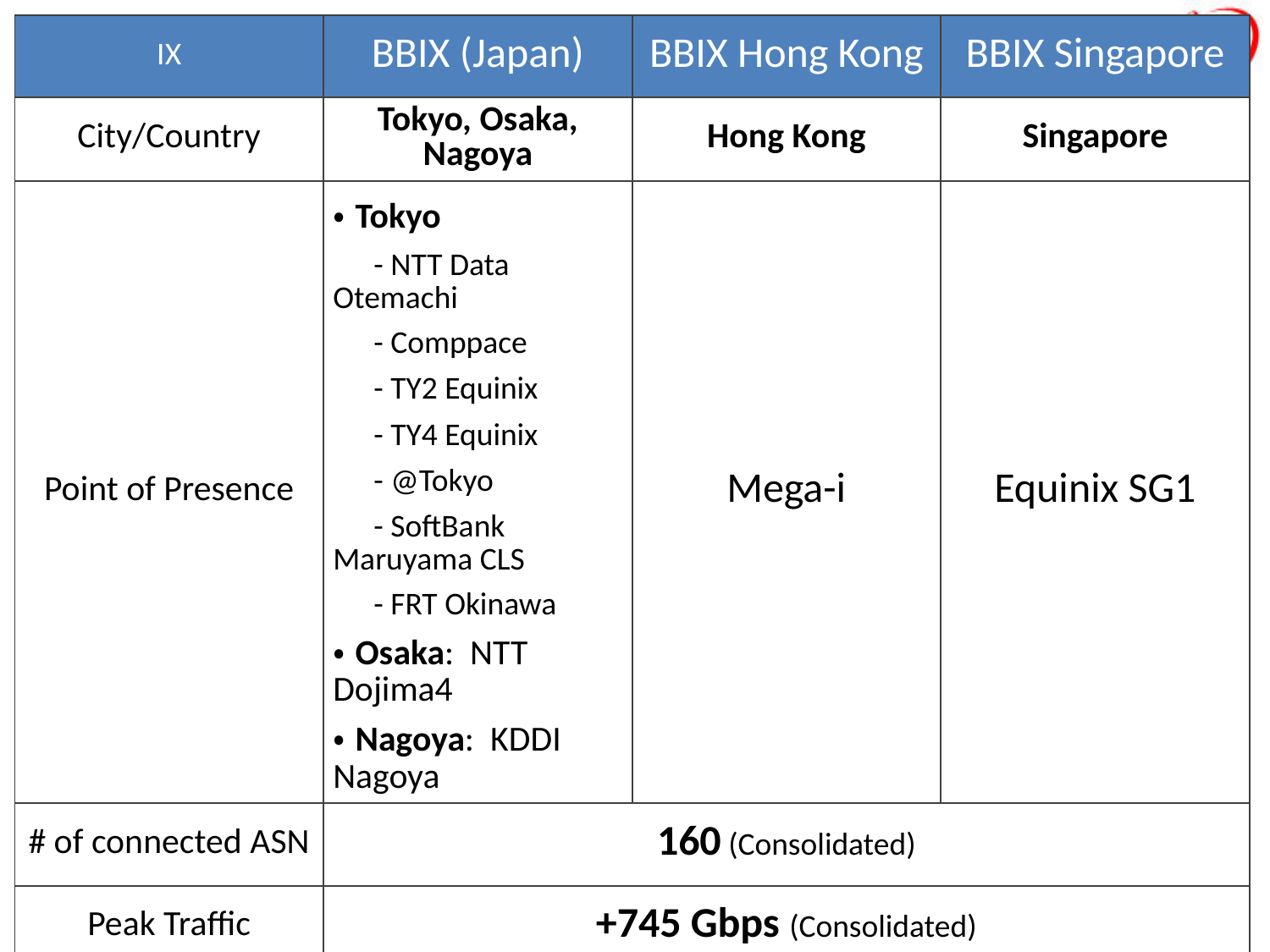

| IX | BBIX (Japan) | BBIX Hong Kong | BBIX Singapore |
| --- | --- | --- | --- |
| City/Country | Tokyo, Osaka, Nagoya | Hong Kong | Singapore |
| Point of Presence | ・Tokyo 　- NTT Data Otemachi 　- Comppace 　- TY2 Equinix 　- TY4 Equinix 　- @Tokyo 　- SoftBank Maruyama CLS 　- FRT Okinawa ・Osaka: NTT Dojima4 ・Nagoya: KDDI Nagoya | Mega-i | Equinix SG1 |
| # of connected ASN | 160 (Consolidated) |  |  |
| Peak Traffic | +745 Gbps (Consolidated) |  |  |
| Contact | Masa Sugawara (myself) bbix-sales@bbix.net |  |  |
| Remarks | Remote Peering available Route Server available |  |  |
3